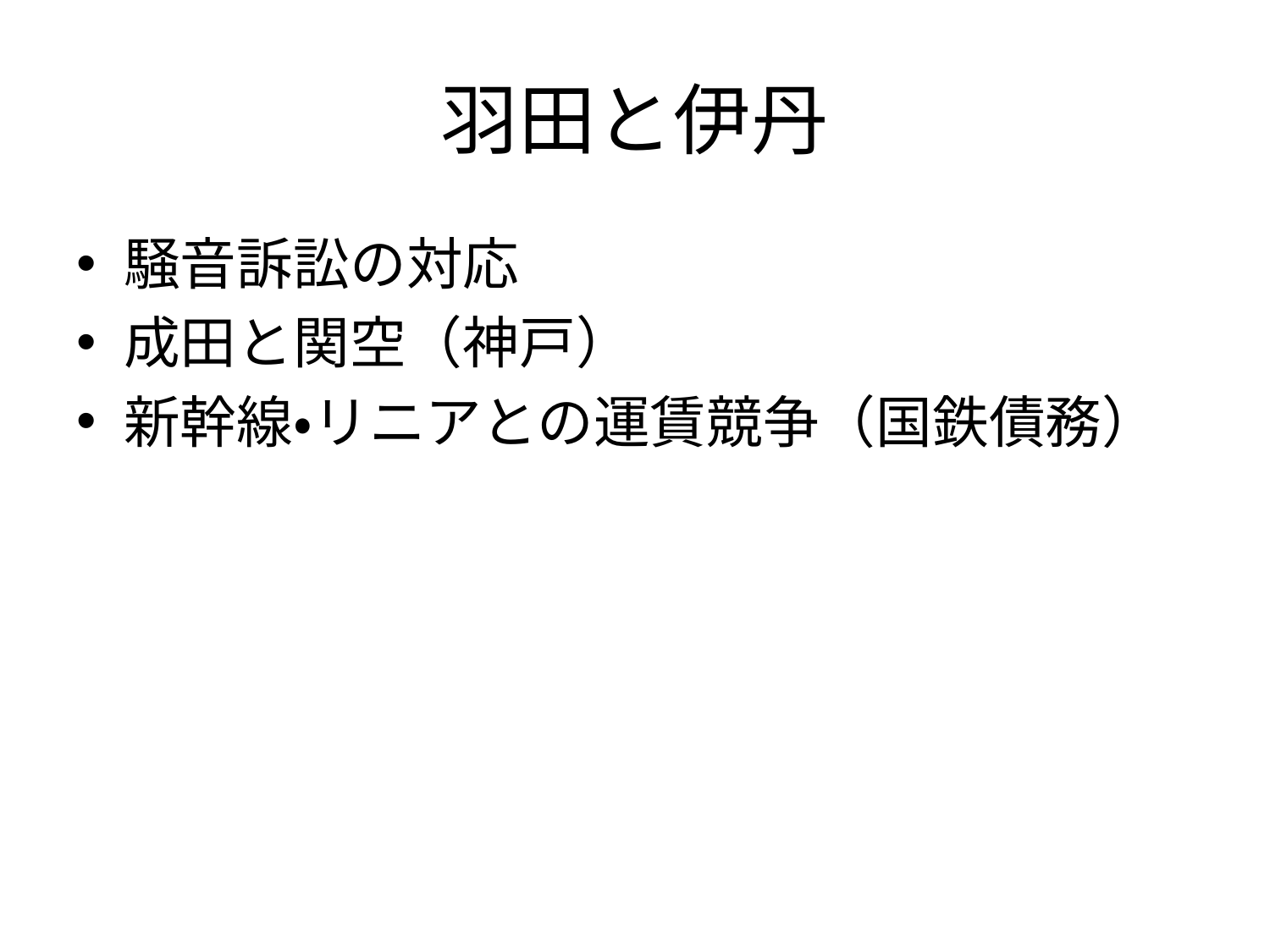

# 羽田と伊丹
騒音訴訟の対応
成田と関空（神戸）
新幹線・リニアとの運賃競争（国鉄債務）